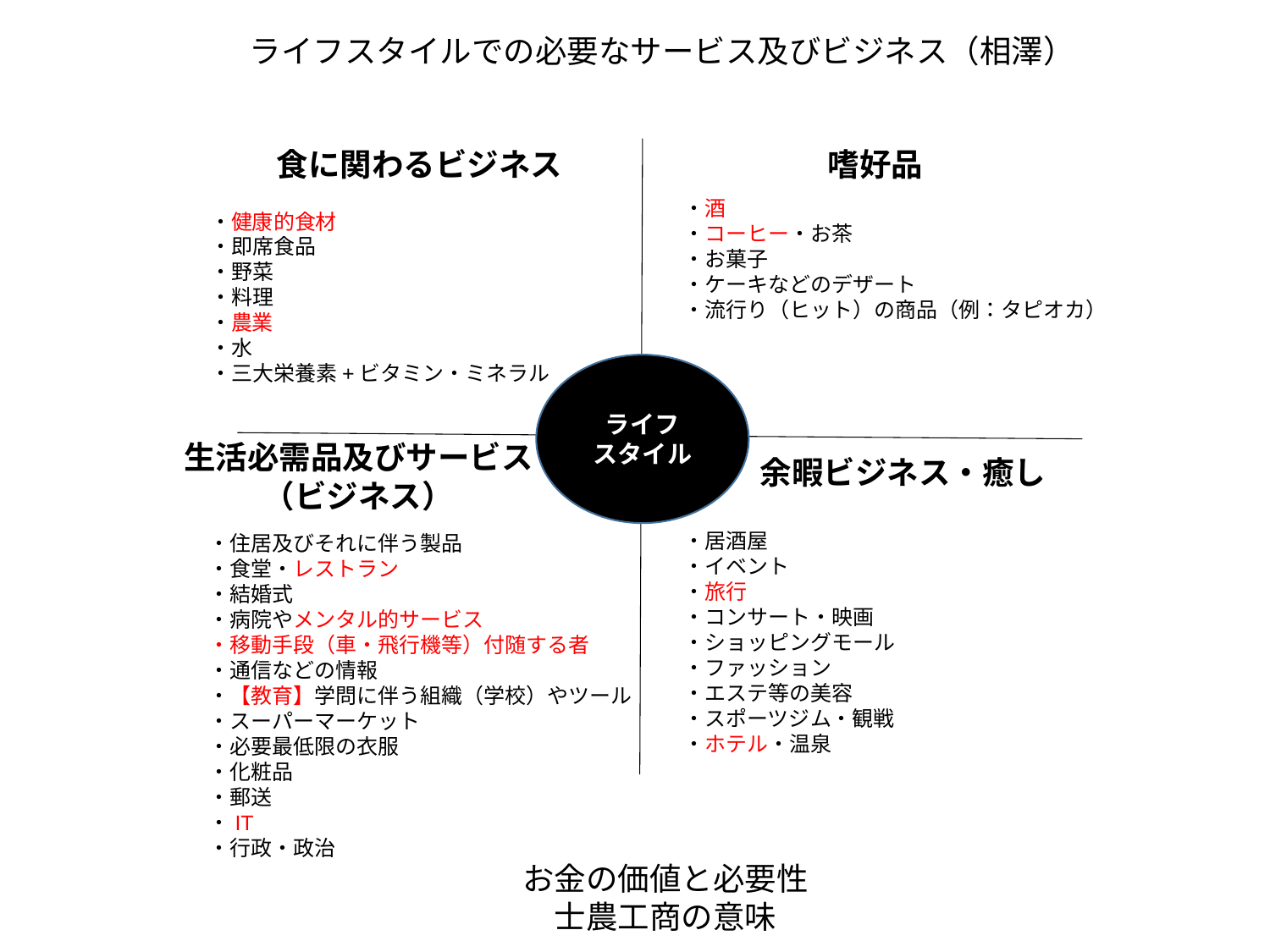

ライフスタイルでの必要なサービス及びビジネス（相澤）
食に関わるビジネス
嗜好品
・酒
・コーヒー・お茶
・お菓子
・ケーキなどのデザート
・流行り（ヒット）の商品（例：タピオカ）
・健康的食材
・即席食品
・野菜
・料理
・農業
・水
・三大栄養素+ビタミン・ミネラル
ライフ
スタイル
生活必需品及びサービス（ビジネス）
余暇ビジネス・癒し
・居酒屋
・イベント
・旅行
・コンサート・映画
・ショッピングモール
・ファッション
・エステ等の美容
・スポーツジム・観戦
・ホテル・温泉

・住居及びそれに伴う製品
・食堂・レストラン
・結婚式
・病院やメンタル的サービス
・移動手段（車・飛行機等）付随する者
・通信などの情報
・【教育】学問に伴う組織（学校）やツール
・スーパーマーケット
・必要最低限の衣服
・化粧品
・郵送
・IT
・行政・政治
お金の価値と必要性
士農工商の意味